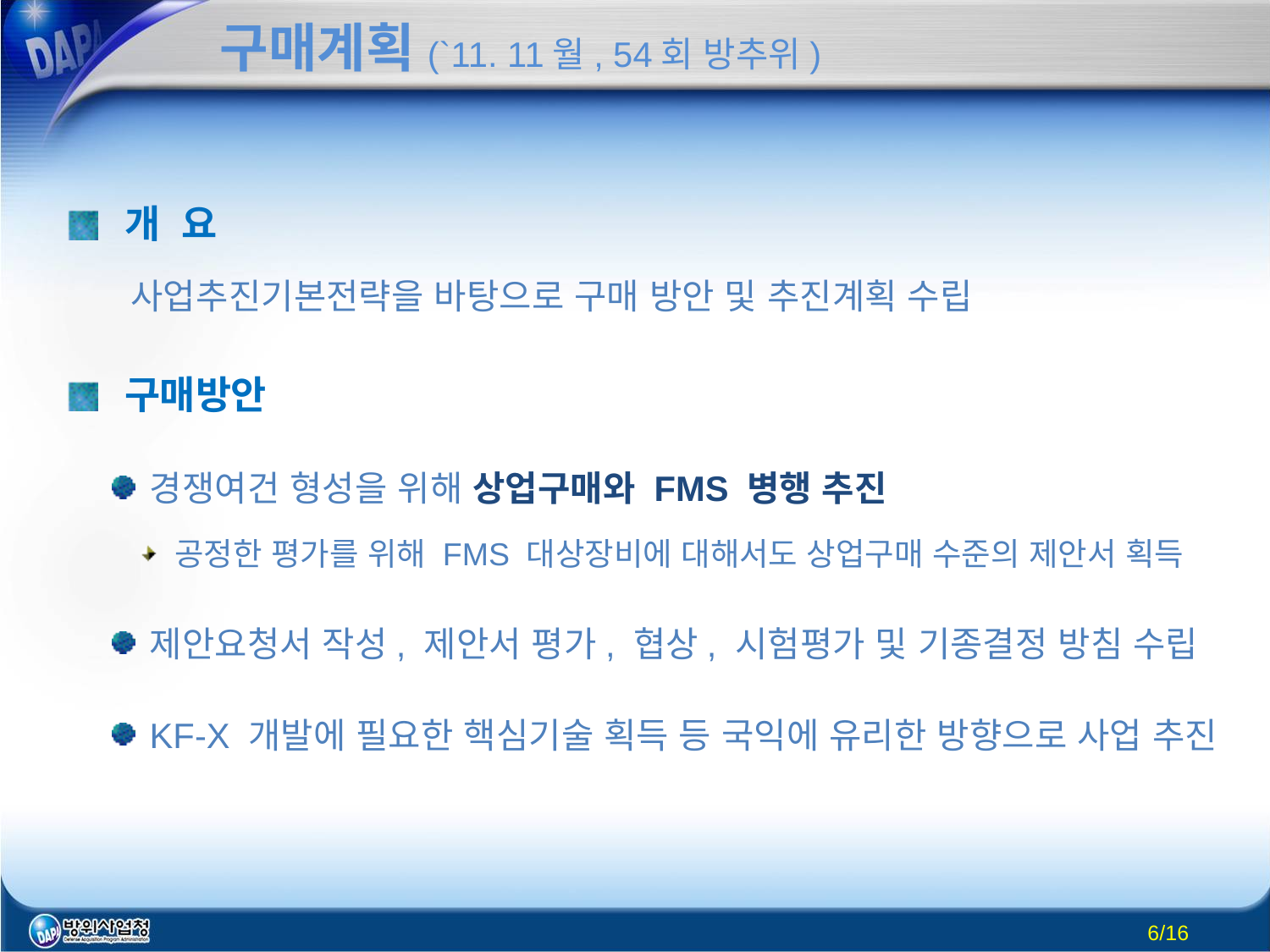

# 구매계획(`11. 11월, 54회 방추위)
개  요
 사업추진기본전략을 바탕으로 구매 방안 및 추진계획 수립
구매방안
경쟁여건 형성을 위해 상업구매와 FMS 병행 추진
공정한 평가를 위해 FMS 대상장비에 대해서도 상업구매 수준의 제안서 획득
제안요청서 작성, 제안서 평가, 협상, 시험평가 및 기종결정 방침 수립
KF-X 개발에 필요한 핵심기술 획득 등 국익에 유리한 방향으로 사업 추진
6/16